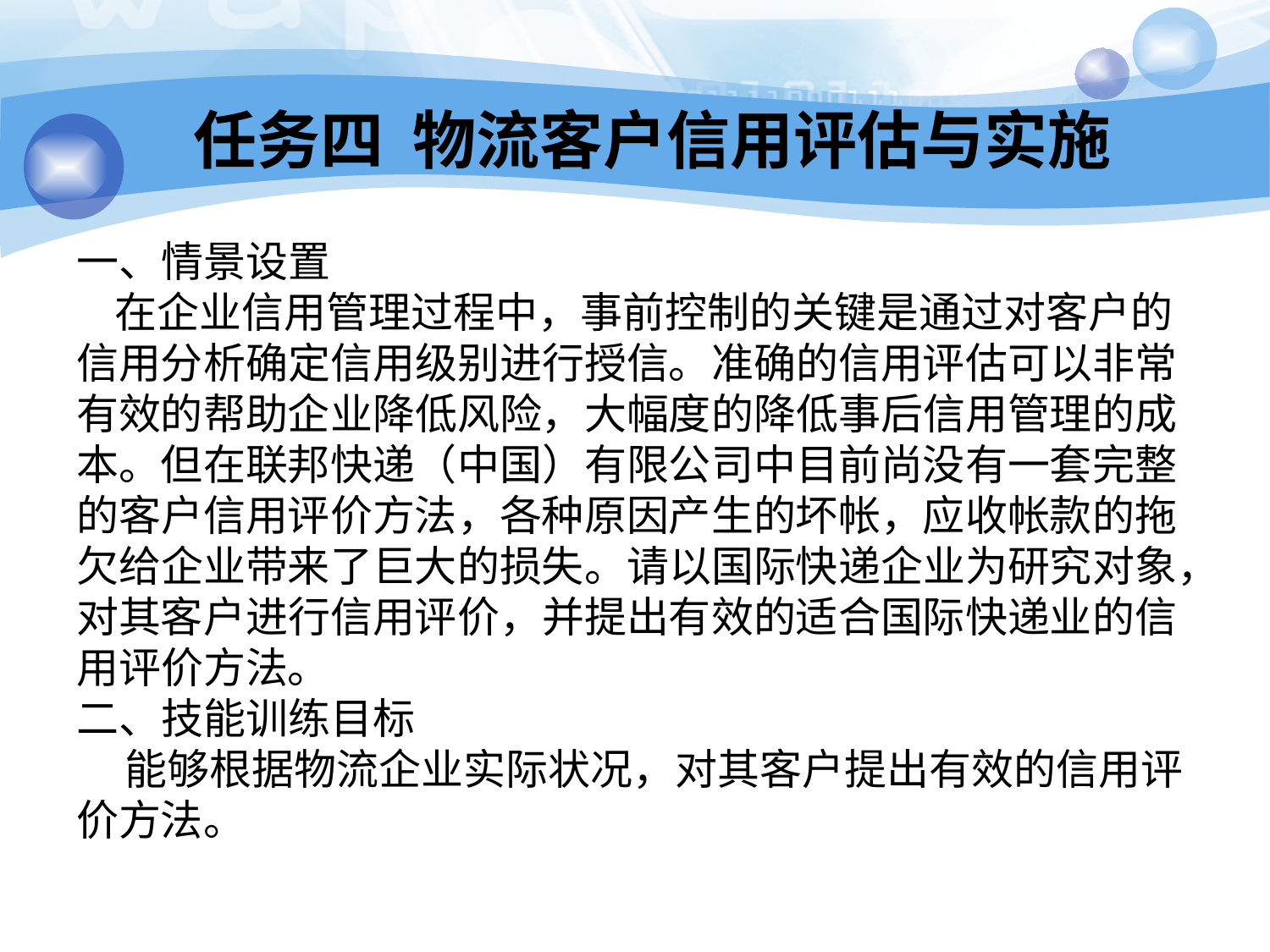

任务四  物流客户信用评估与实施
一、情景设置
   在企业信用管理过程中，事前控制的关键是通过对客户的信用分析确定信用级别进行授信。准确的信用评估可以非常有效的帮助企业降低风险，大幅度的降低事后信用管理的成本。但在联邦快递（中国）有限公司中目前尚没有一套完整的客户信用评价方法，各种原因产生的坏帐，应收帐款的拖欠给企业带来了巨大的损失。请以国际快递企业为研究对象，对其客户进行信用评价，并提出有效的适合国际快递业的信用评价方法。
二、技能训练目标
    能够根据物流企业实际状况，对其客户提出有效的信用评价方法。